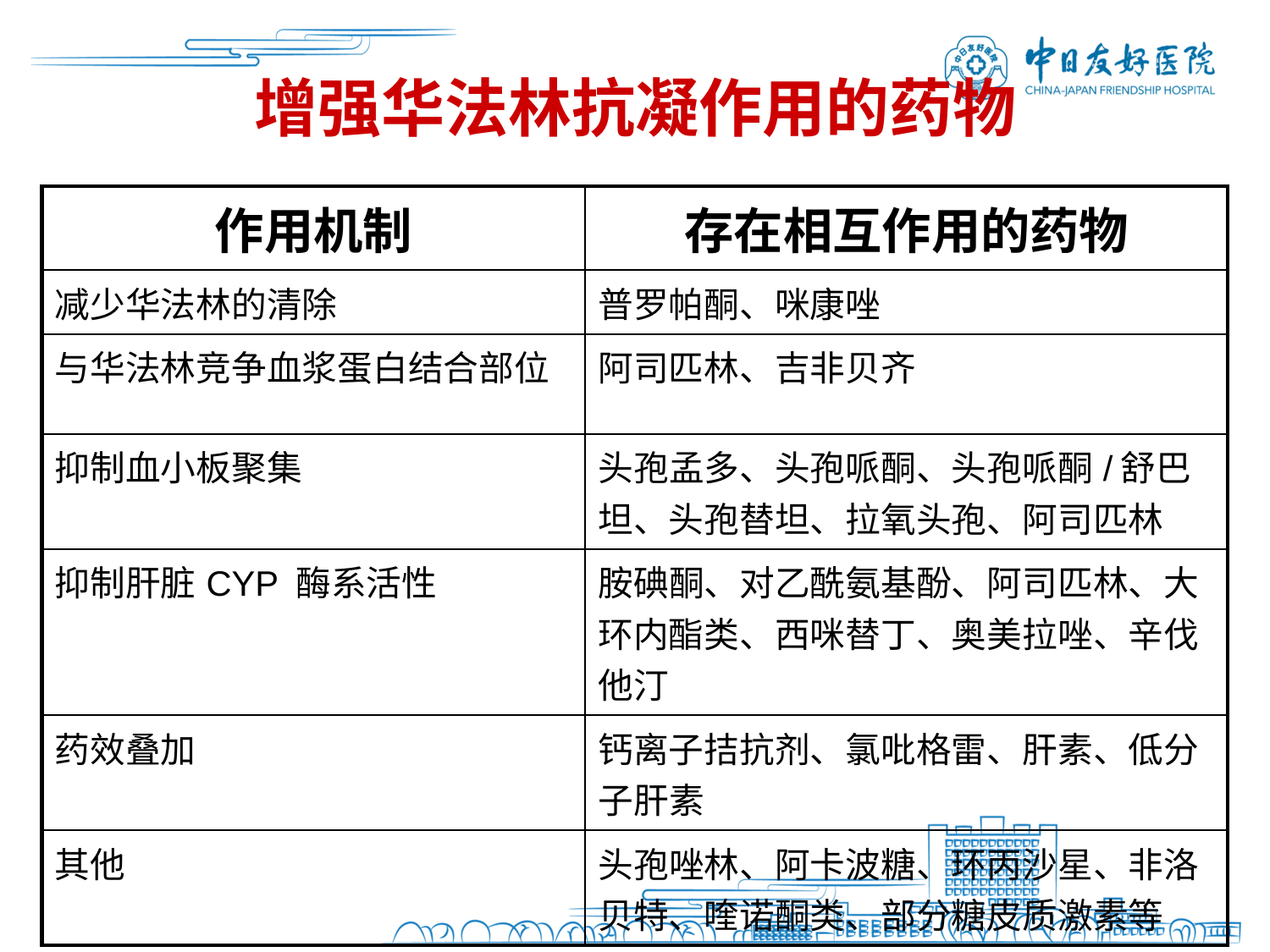

增强华法林抗凝作用的药物
| 作用机制 | 存在相互作用的药物 |
| --- | --- |
| 减少华法林的清除 | 普罗帕酮、咪康唑 |
| 与华法林竞争血浆蛋白结合部位 | 阿司匹林、吉非贝齐 |
| 抑制血小板聚集 | 头孢孟多、头孢哌酮、头孢哌酮/舒巴坦、头孢替坦、拉氧头孢、阿司匹林 |
| 抑制肝脏CYP 酶系活性 | 胺碘酮、对乙酰氨基酚、阿司匹林、大环内酯类、西咪替丁、奥美拉唑、辛伐他汀 |
| 药效叠加 | 钙离子拮抗剂、氯吡格雷、肝素、低分子肝素 |
| 其他 | 头孢唑林、阿卡波糖、环丙沙星、非洛贝特、喹诺酮类、部分糖皮质激素等 |